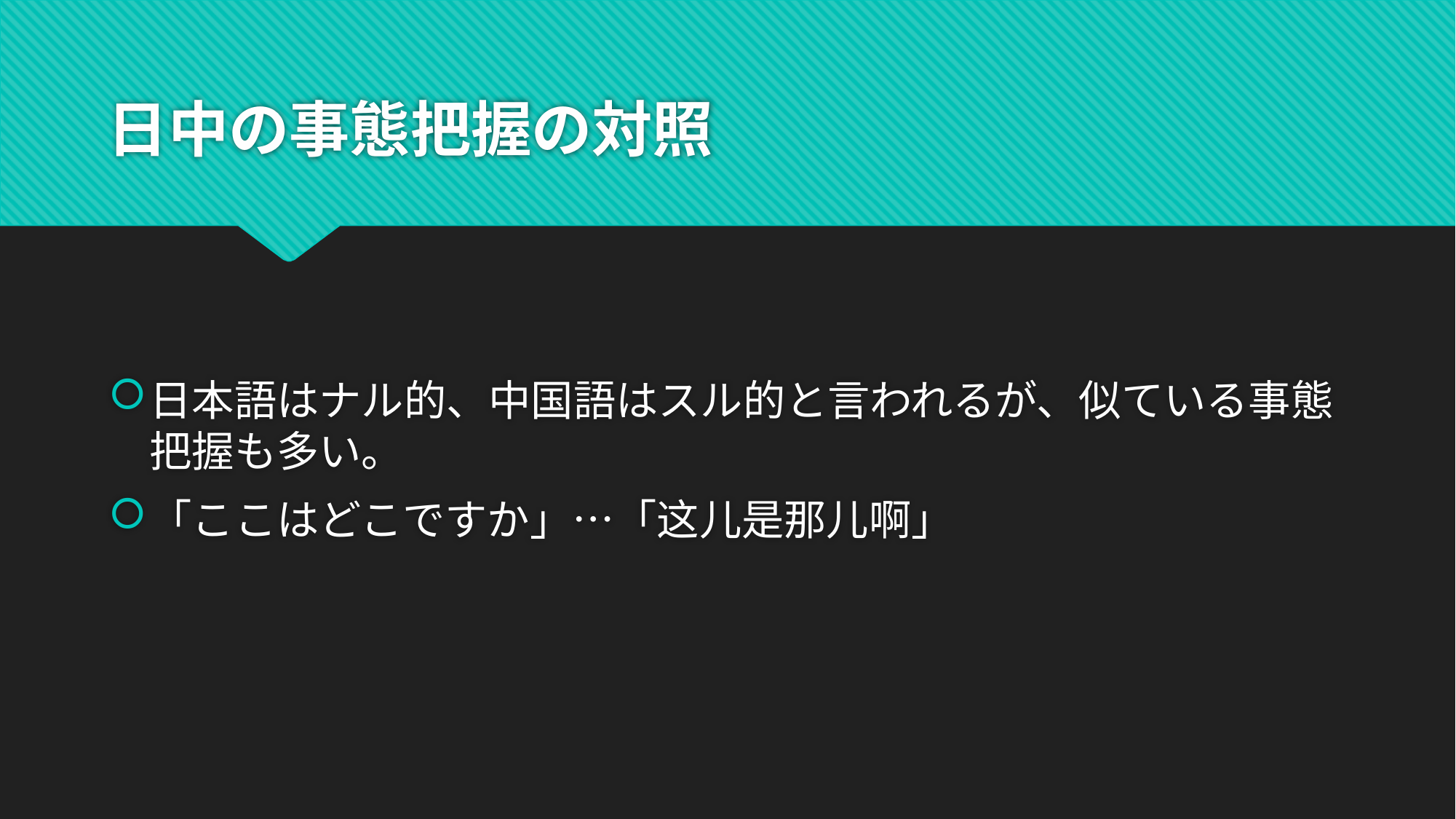

# 日中の事態把握の対照
日本語はナル的、中国語はスル的と言われるが、似ている事態把握も多い。
「ここはどこですか」…「这儿是那儿啊」